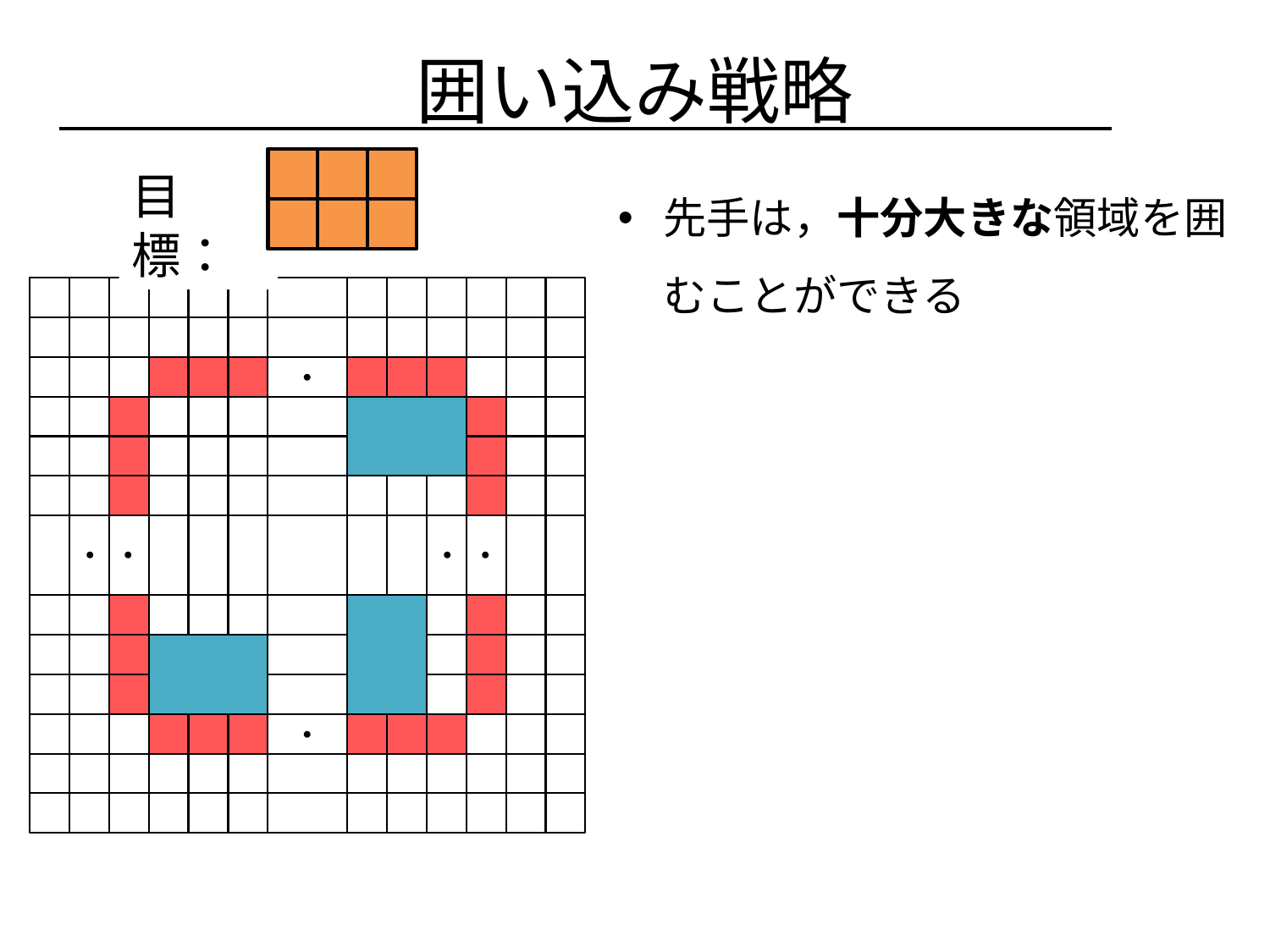

囲い込み戦略

目標：
先手は，十分大きな領域を囲むことができる
領域内のゲームに帰着
できる
領域内に先手が目標の動物を作れる場所が1つでもあれば先手が勝つことができる
先手は勝つことができる

・・・

・・・

・・・

・・・